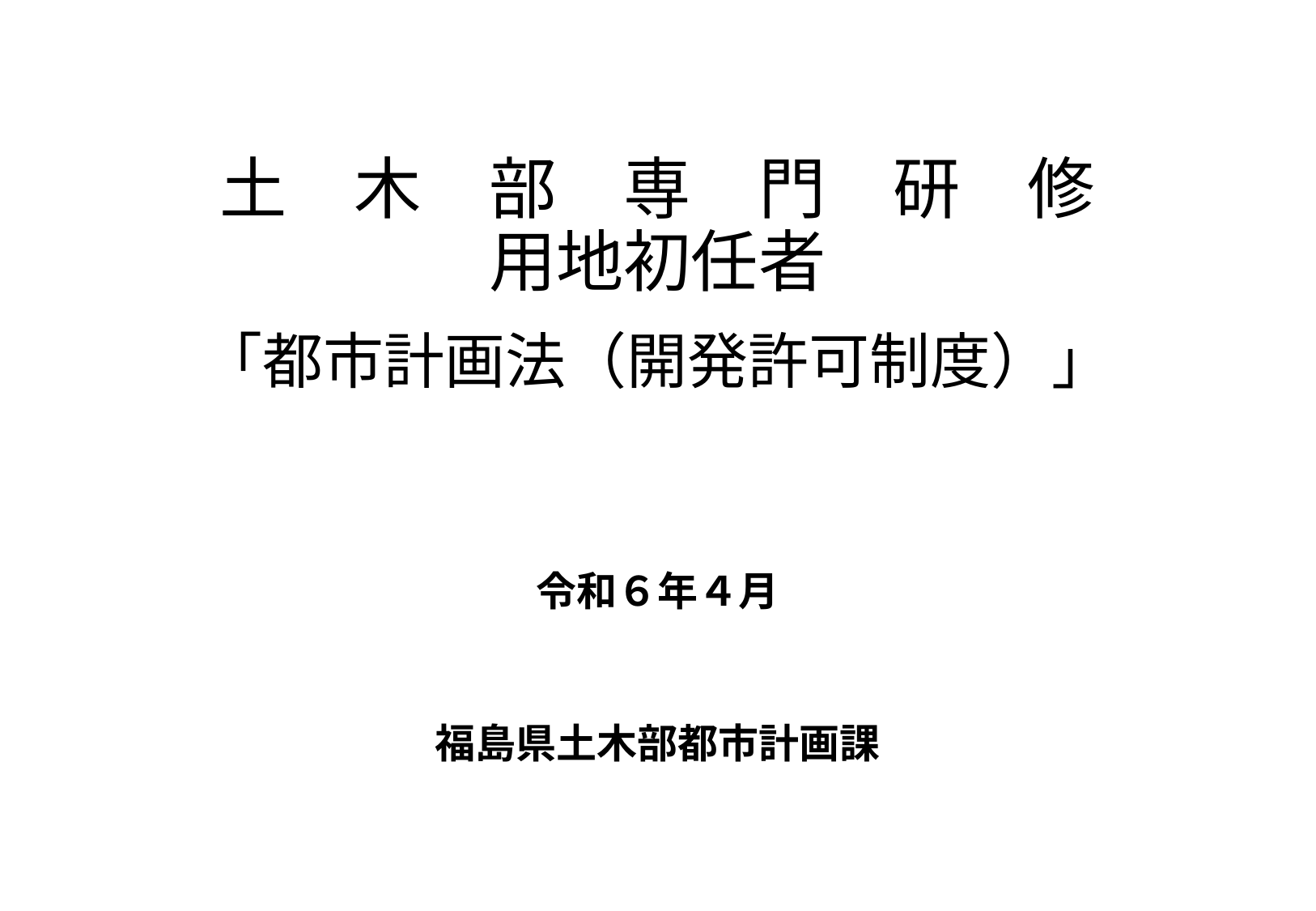

土　木　部　専　門　研　修
用地初任者
「都市計画法（開発許可制度）」
令和６年４月
福島県土木部都市計画課